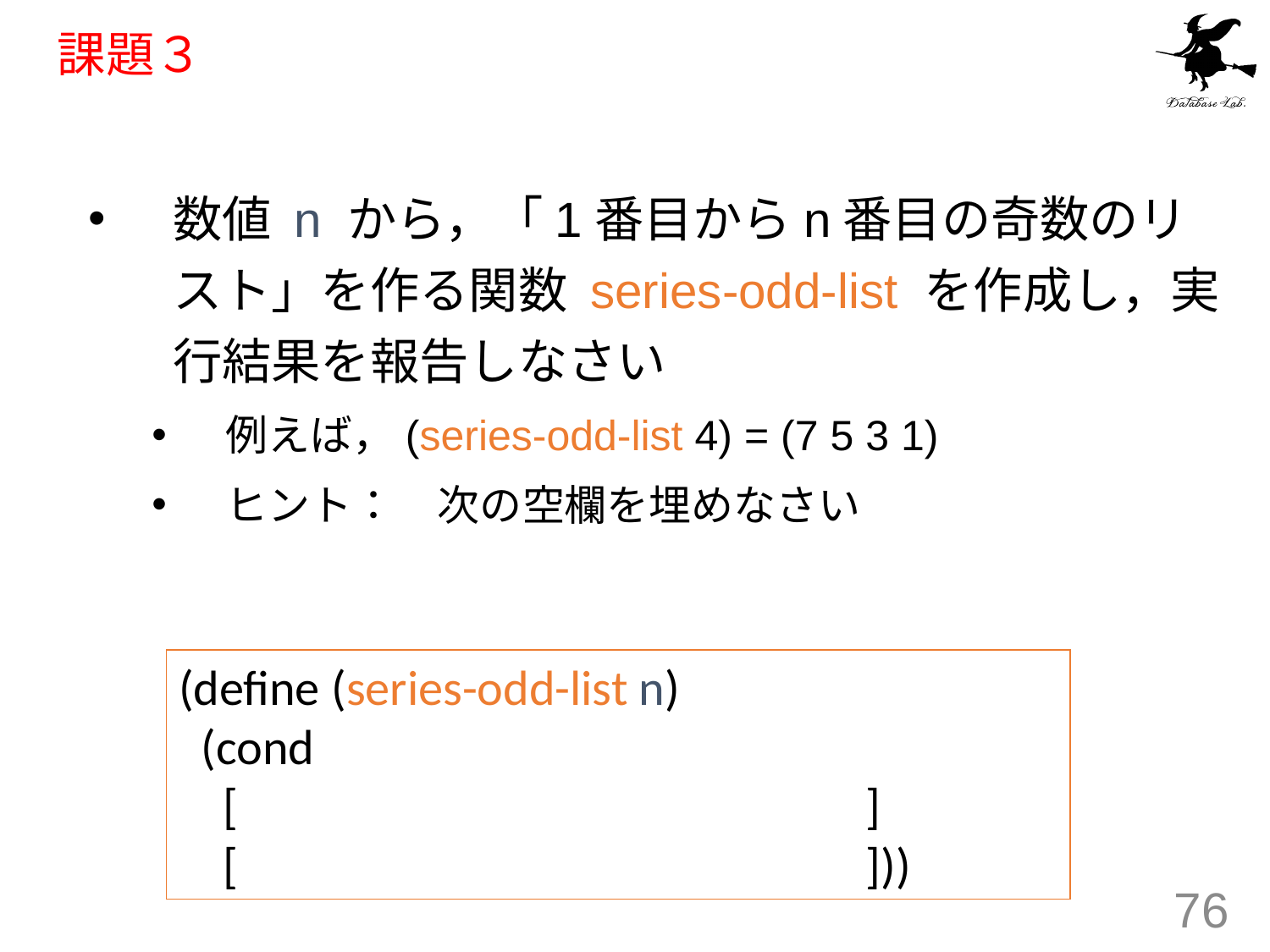

# 課題３
数値 n から，「1番目からn番目の奇数のリスト」を作る関数 series-odd-list を作成し，実行結果を報告しなさい
例えば，(series-odd-list 4) = (7 5 3 1)
ヒント：　次の空欄を埋めなさい

(define (series-odd-list n)
  (cond
    [                                                        ]
    [                                                        ]))
76